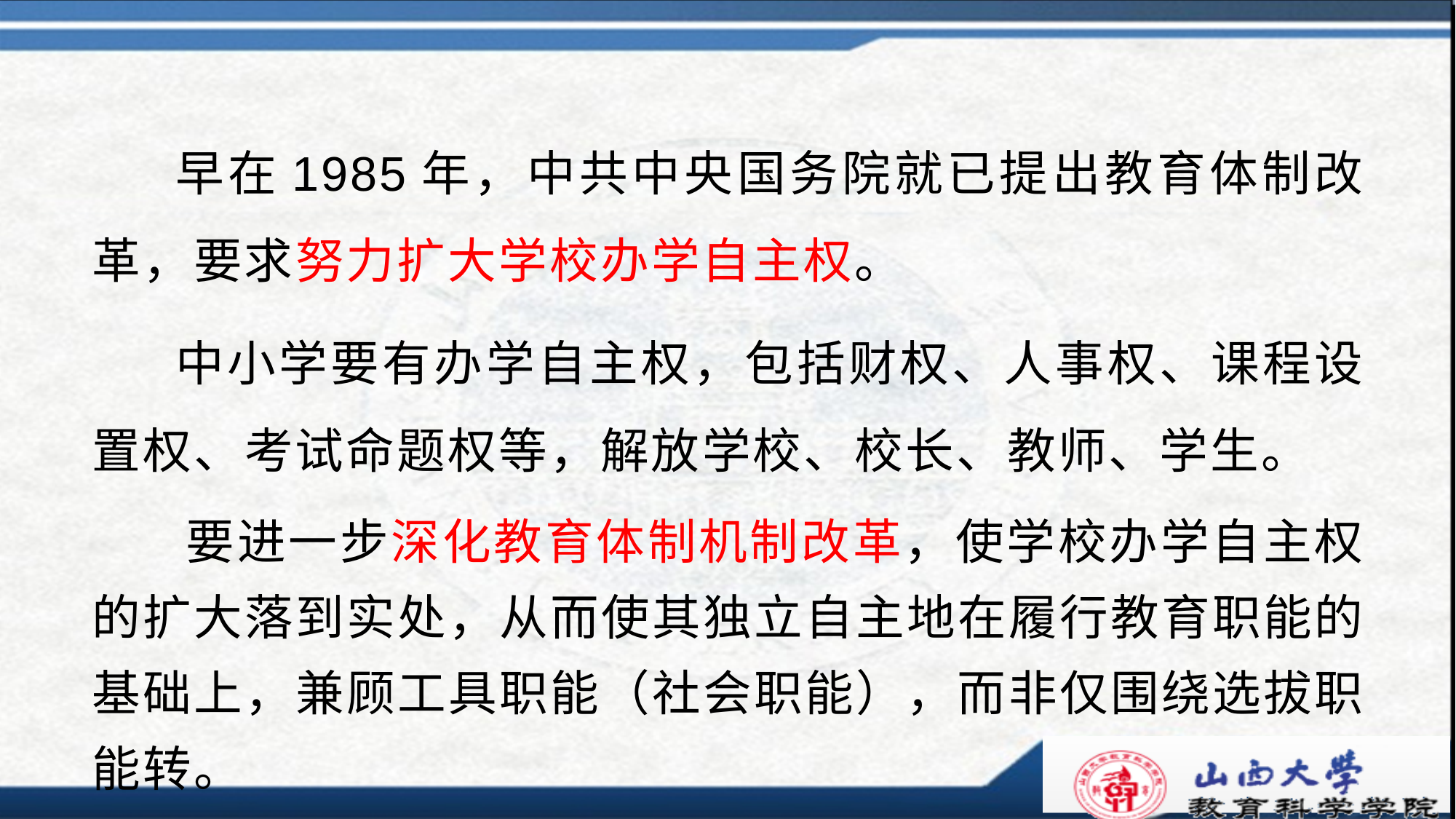

早在1985年，中共中央国务院就已提出教育体制改革，要求努力扩大学校办学自主权。
     中小学要有办学自主权，包括财权、人事权、课程设置权、考试命题权等，解放学校、校长、教师、学生。
      要进一步深化教育体制机制改革，使学校办学自主权的扩大落到实处，从而使其独立自主地在履行教育职能的基础上，兼顾工具职能（社会职能），而非仅围绕选拔职能转。